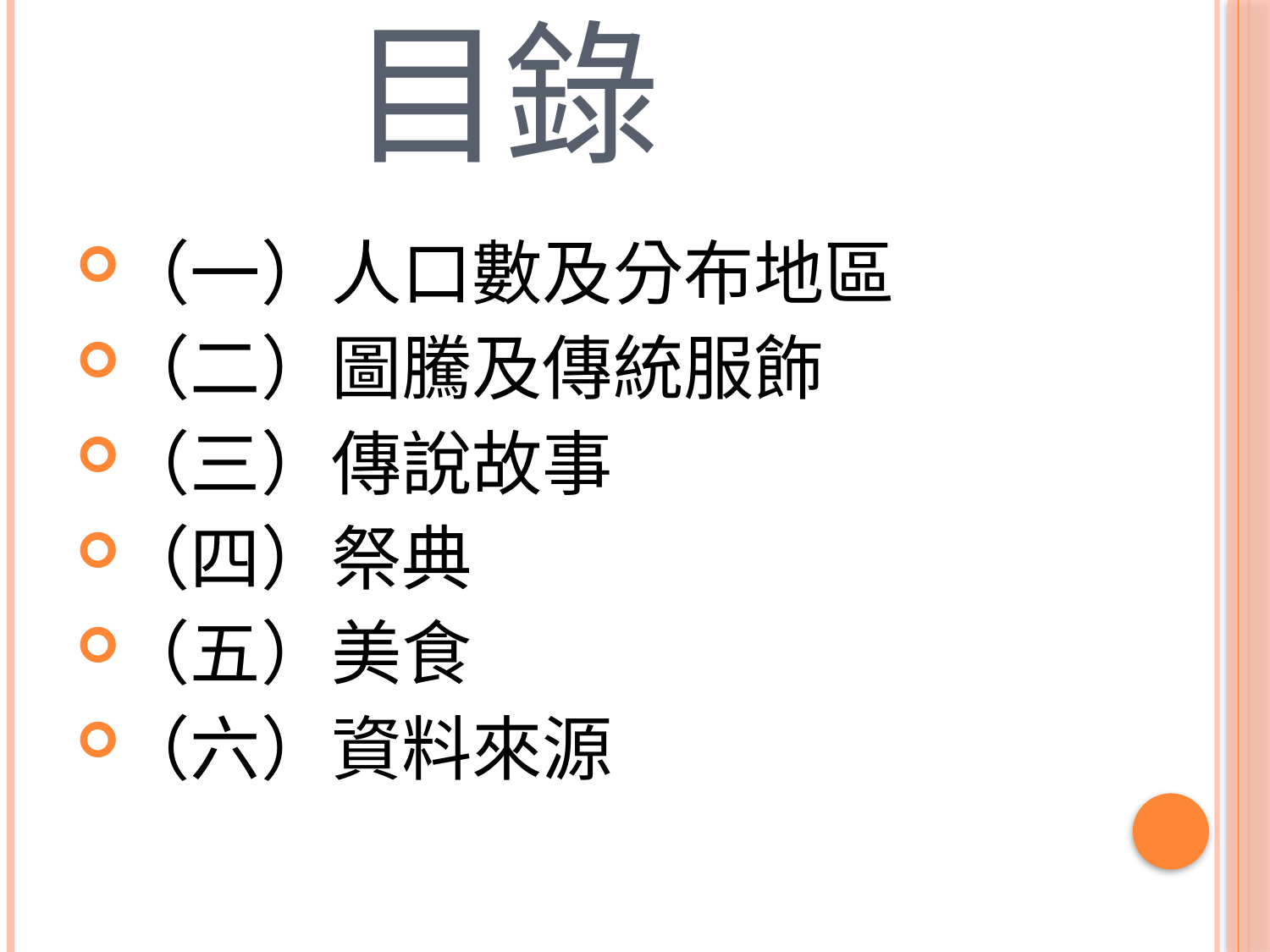

# 目錄
（一）人口數及分布地區
（二）圖騰及傳統服飾
（三）傳說故事
（四）祭典
（五）美食
（六）資料來源